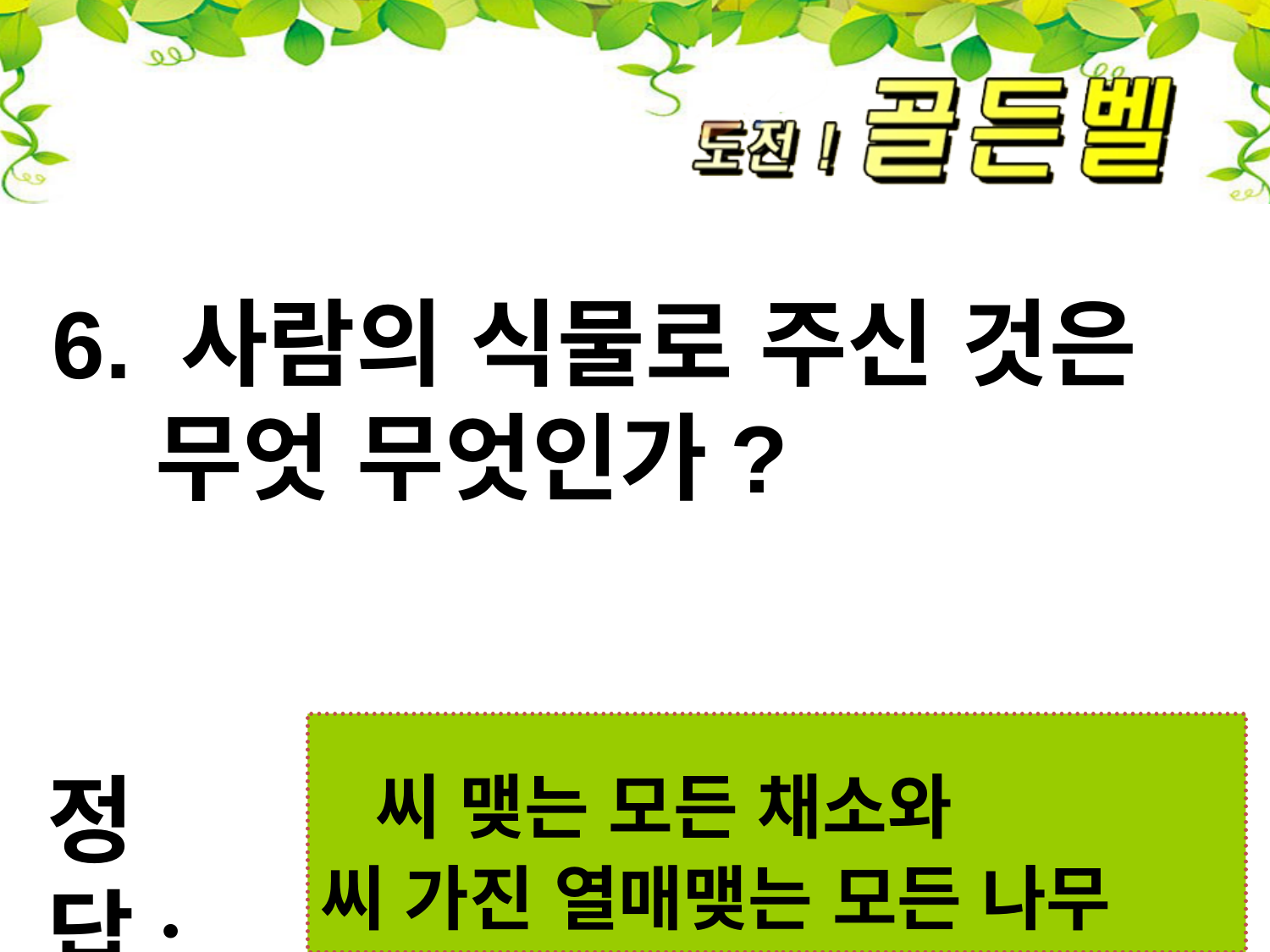

6. 사람의 식물로 주신 것은
   무엇 무엇인가?

 씨 맺는 모든 채소와
씨 가진 열매맺는 모든 나무
정답: